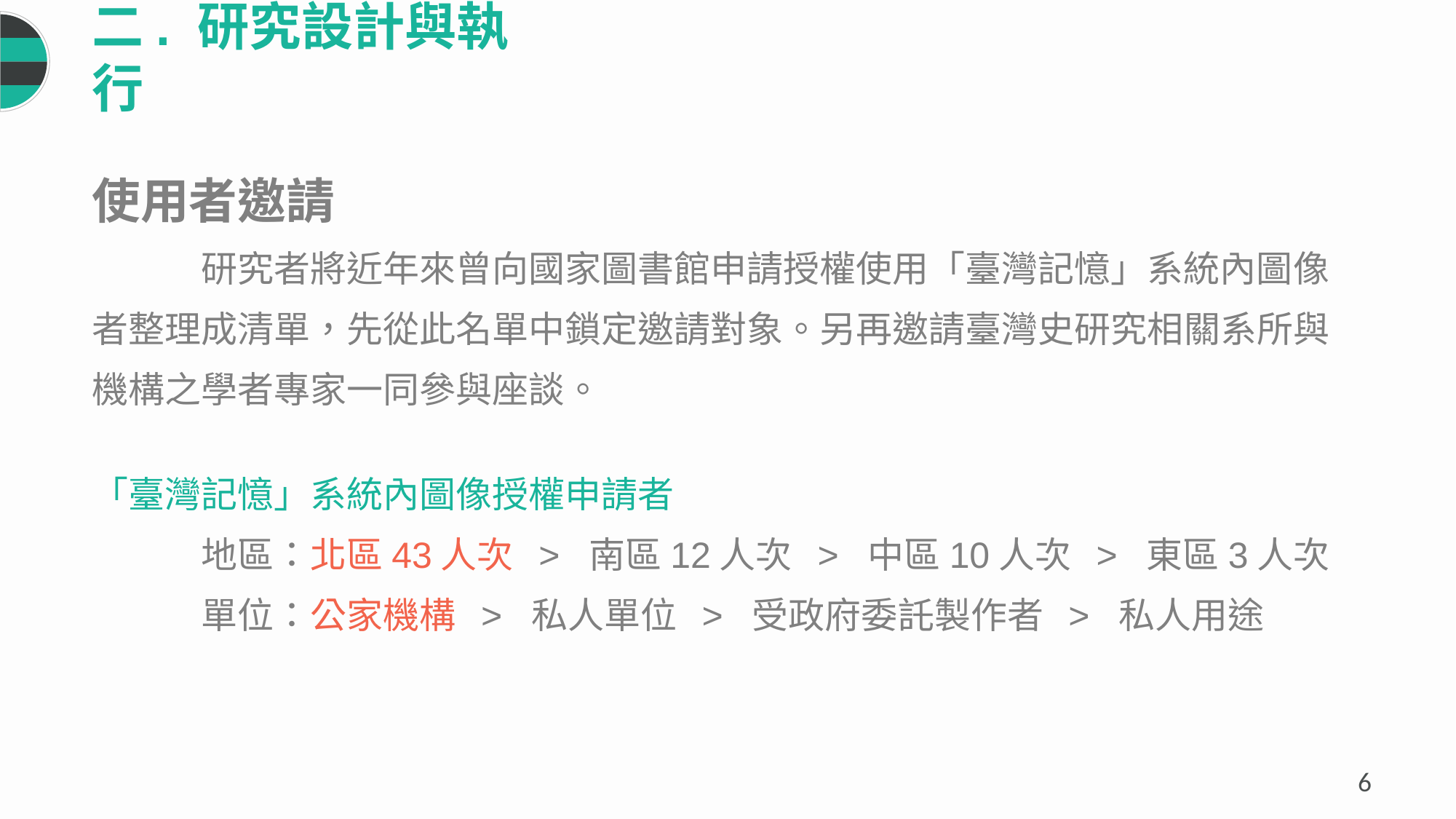

二. 研究設計與執行
使用者邀請
	研究者將近年來曾向國家圖書館申請授權使用「臺灣記憶」系統內圖像者整理成清單，先從此名單中鎖定邀請對象。另再邀請臺灣史研究相關系所與機構之學者專家一同參與座談。

「臺灣記憶」系統內圖像授權申請者
	地區：北區43人次  >  南區12人次  >  中區10人次  >  東區3人次
	單位：公家機構  >  私人單位  >  受政府委託製作者  >  私人用途
6